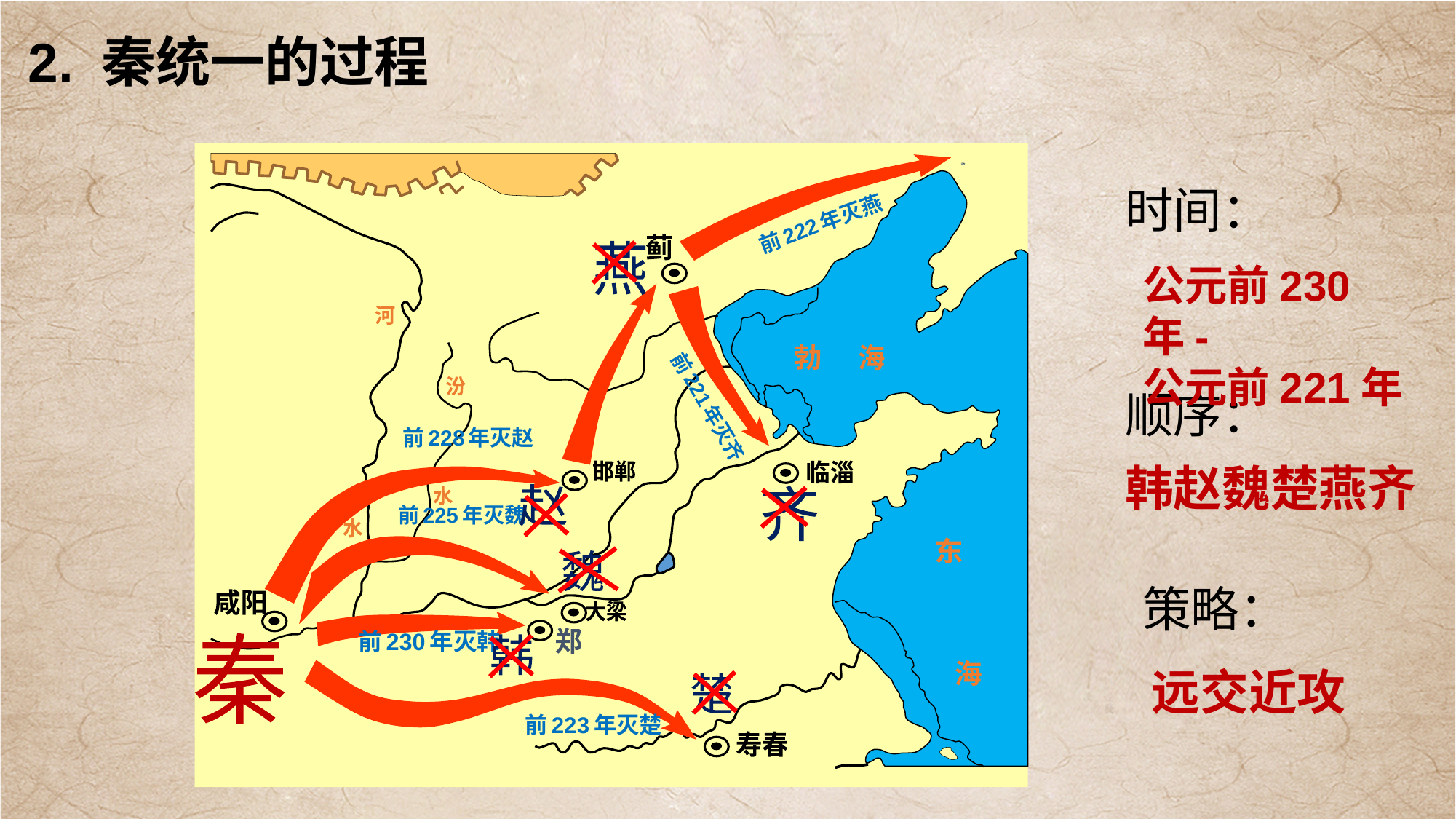

2. 秦统一的过程

前222年灭燕
辽东

时间：

蓟
燕
赵
齐
魏
秦
韩
楚

公元前230年-
公元前221年

前221年灭齐

河

勃
海
汾
顺序：

前228年灭赵

韩赵魏楚燕齐
邯郸
临淄

水

前225年灭魏

水
东

策略：
咸阳

大梁

前230年灭韩

郑

远交近攻

前223年灭楚
海

寿春